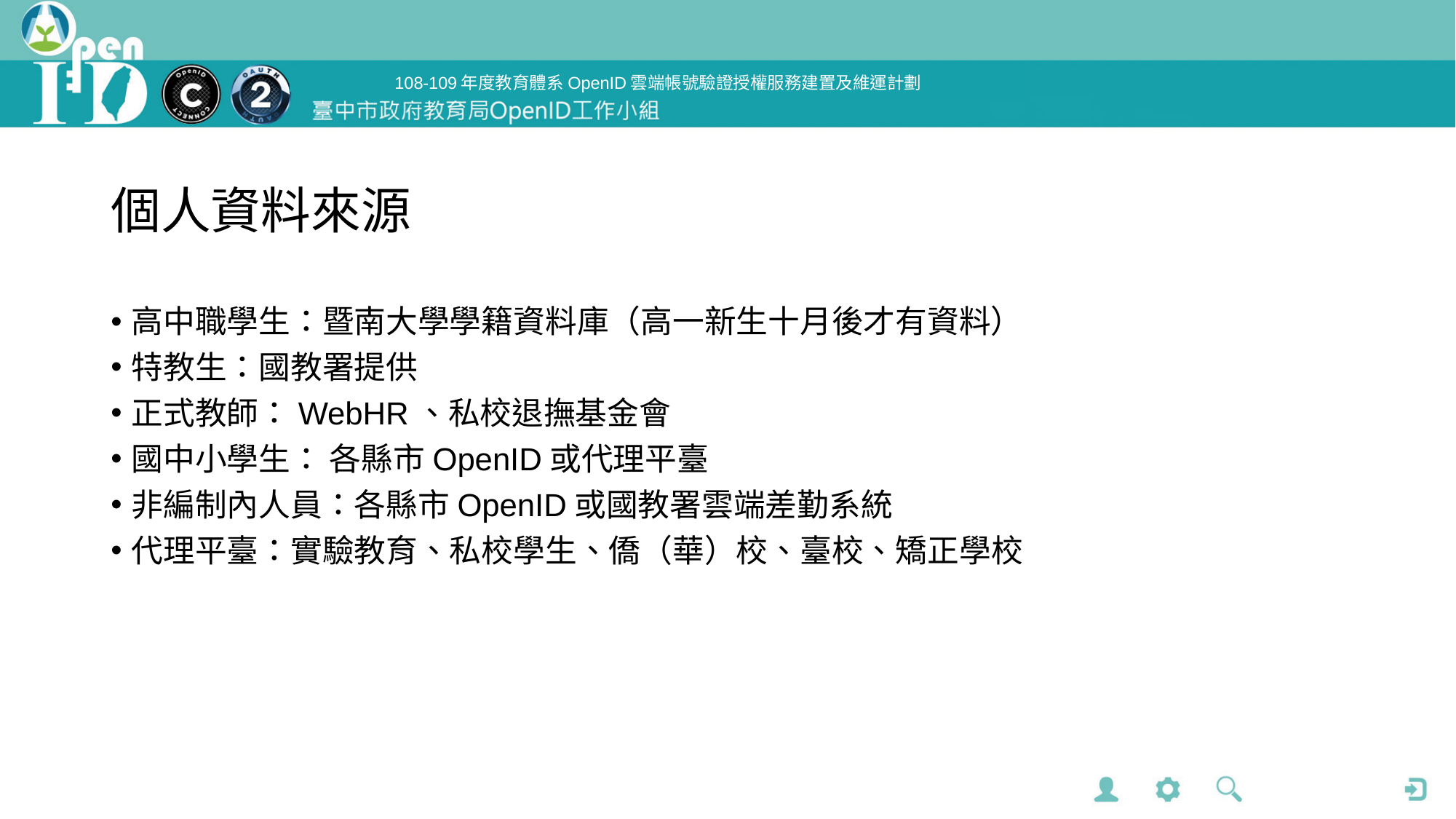

# 個人資料來源
高中職學生：暨南大學學籍資料庫（高一新生十月後才有資料）
特教生：國教署提供
正式教師：WebHR、私校退撫基金會
國中小學生： 各縣市OpenID或代理平臺
非編制內人員：各縣市OpenID或國教署雲端差勤系統
代理平臺：實驗教育、私校學生、僑（華）校、臺校、矯正學校